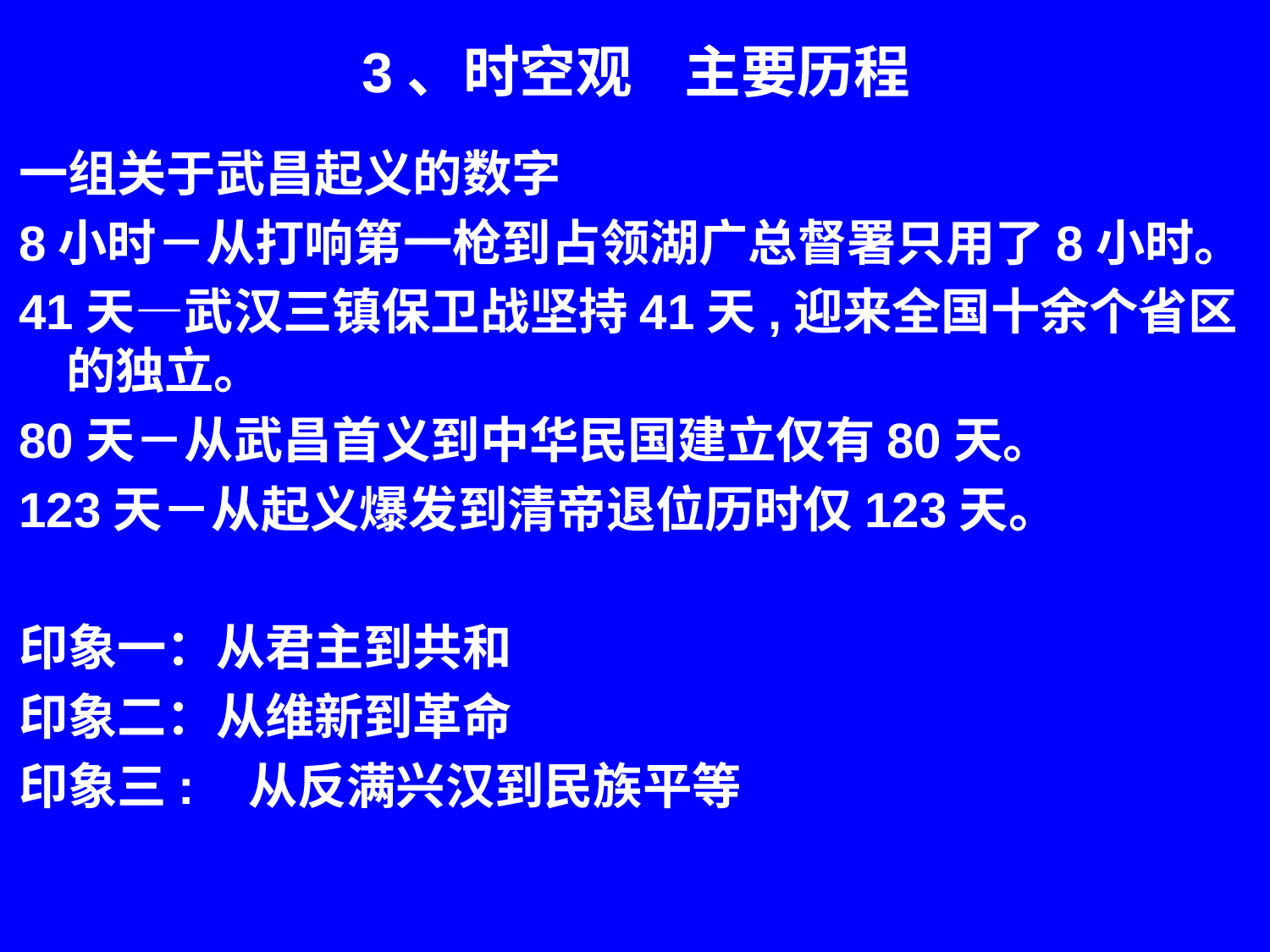

# 3、时空观    主要历程
一组关于武昌起义的数字
8小时－从打响第一枪到占领湖广总督署只用了8小时。
41天—武汉三镇保卫战坚持41天,迎来全国十余个省区的独立。
80天－从武昌首义到中华民国建立仅有80天。
123天－从起义爆发到清帝退位历时仅123天。

印象一：从君主到共和
印象二：从维新到革命
印象三:   从反满兴汉到民族平等